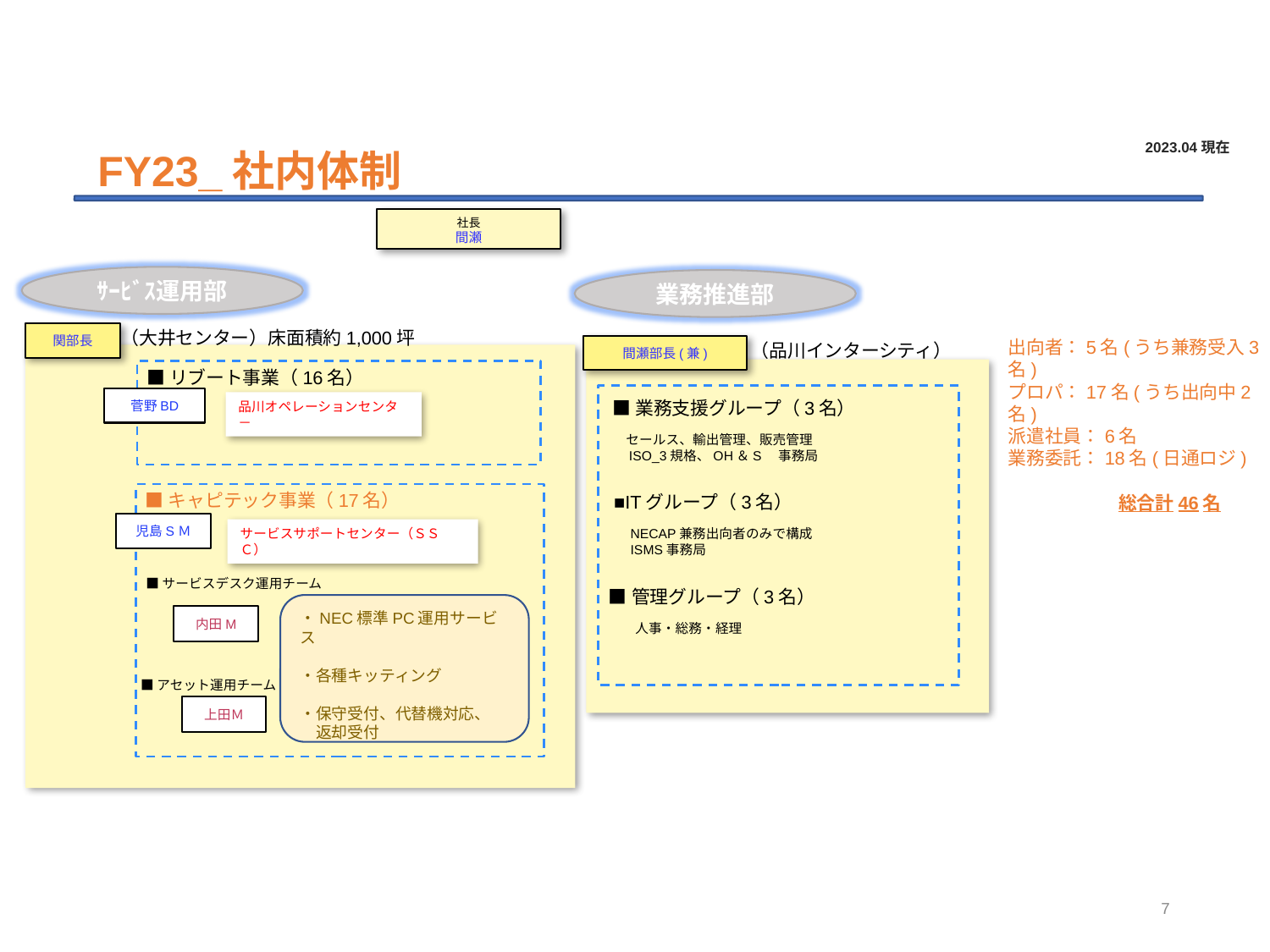

2023.04現在
FY23_社内体制

社長
間瀬
ｻｰﾋﾞｽ運用部
業務推進部
（大井センター）床面積約1,000坪
関部長
出向者：5名(うち兼務受入3名)
プロパ：17名(うち出向中2名)
派遣社員：6名
業務委託：18名(日通ロジ)

　　　　　　総合計46名
（品川インターシティ）
間瀬部長(兼)

■リブート事業（16名）

菅野BD
■業務支援グループ（3名）

　セールス、輸出管理、販売管理
　ISO_3規格、OH＆S　事務局
品川オペレーションセンタ－
■キャピテック事業（17名）
■ITグループ（3名）

　NECAP兼務出向者のみで構成
　ISMS事務局
児島SＭ
サービスサポートセンター（ＳＳＣ）
■サービスデスク運用チーム
■管理グループ（3名）

　　人事・総務・経理
・NEC標準PC運用サービス

・各種キッティング

・保守受付、代替機対応、
　返却受付
内田M
■アセット運用チーム
上田Ｍ
7